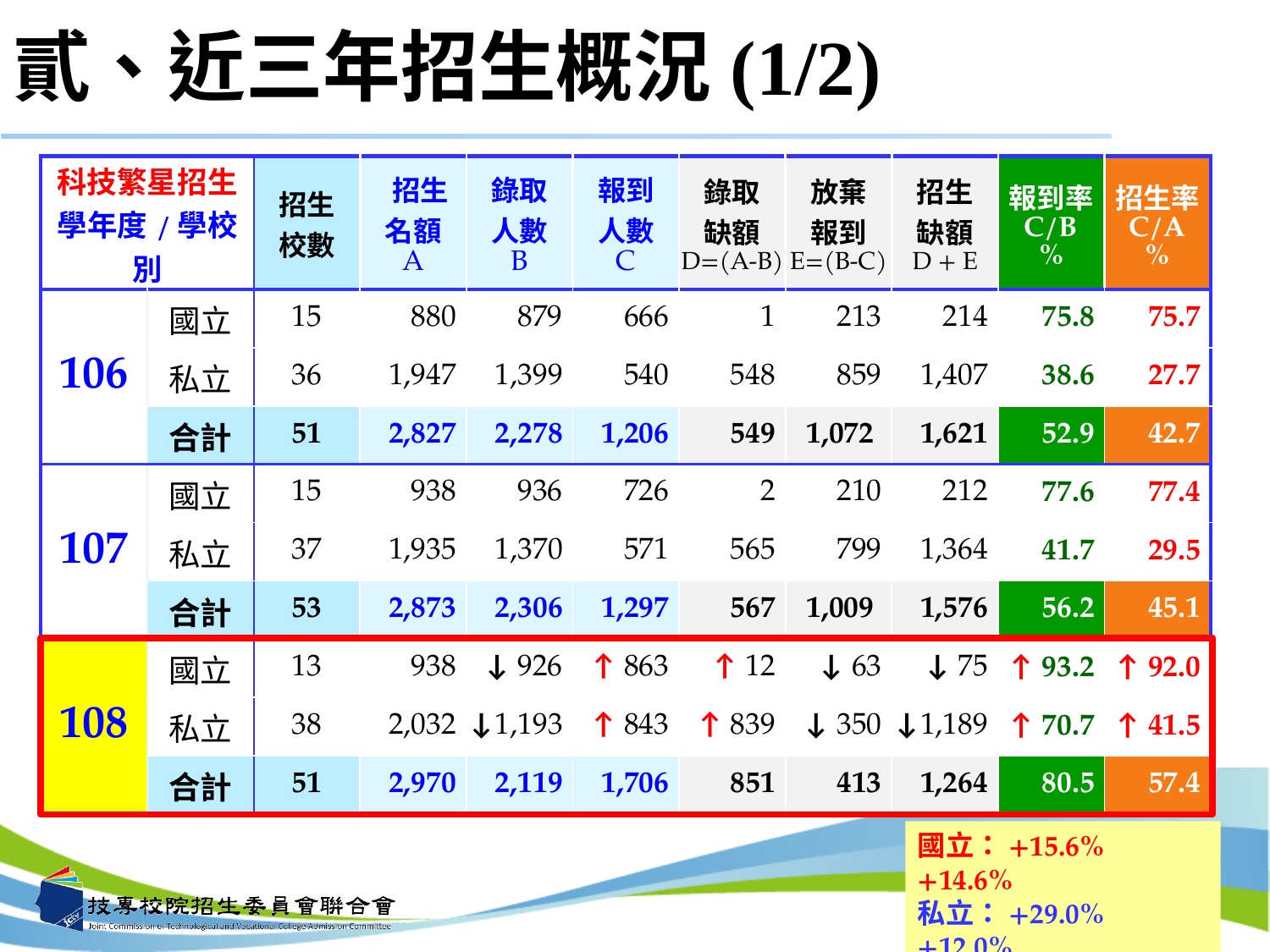

# 貳、近三年招生概況(1/2)
| 科技繁星招生 學年度/學校別 |  | 招生 校數 | 招生 名額 A | 錄取 人數 B | 報到 人數 C | 錄取 缺額 D=(A-B) | 放棄 報到 E=(B-C) | 招生 缺額 D + E | 報到率 C/B % | 招生率 C/A % |
| --- | --- | --- | --- | --- | --- | --- | --- | --- | --- | --- |
| 106 | 國立 | 15 | 880 | 879 | 666 | 1 | 213 | 214 | 75.8 | 75.7 |
|  | 私立 | 36 | 1,947 | 1,399 | 540 | 548 | 859 | 1,407 | 38.6 | 27.7 |
|  | 合計 | 51 | 2,827 | 2,278 | 1,206 | 549 | 1,072 | 1,621 | 52.9 | 42.7 |
| 107 | 國立 | 15 | 938 | 936 | 726 | 2 | 210 | 212 | 77.6 | 77.4 |
|  | 私立 | 37 | 1,935 | 1,370 | 571 | 565 | 799 | 1,364 | 41.7 | 29.5 |
|  | 合計 | 53 | 2,873 | 2,306 | 1,297 | 567 | 1,009 | 1,576 | 56.2 | 45.1 |
| 108 | 國立 | 13 | 938 | ↓ 926 | ↑ 863 | ↑ 12 | ↓ 63 | ↓ 75 | ↑ 93.2 | ↑ 92.0 |
|  | 私立 | 38 | 2,032 | ↓1,193 | ↑ 843 | ↑ 839 | ↓ 350 | ↓1,189 | ↑ 70.7 | ↑ 41.5 |
|  | 合計 | 51 | 2,970 | 2,119 | 1,706 | 851 | 413 | 1,264 | 80.5 | 57.4 |

國立：+15.6%   +14.6%
私立：+29.0%   +12.0%
4